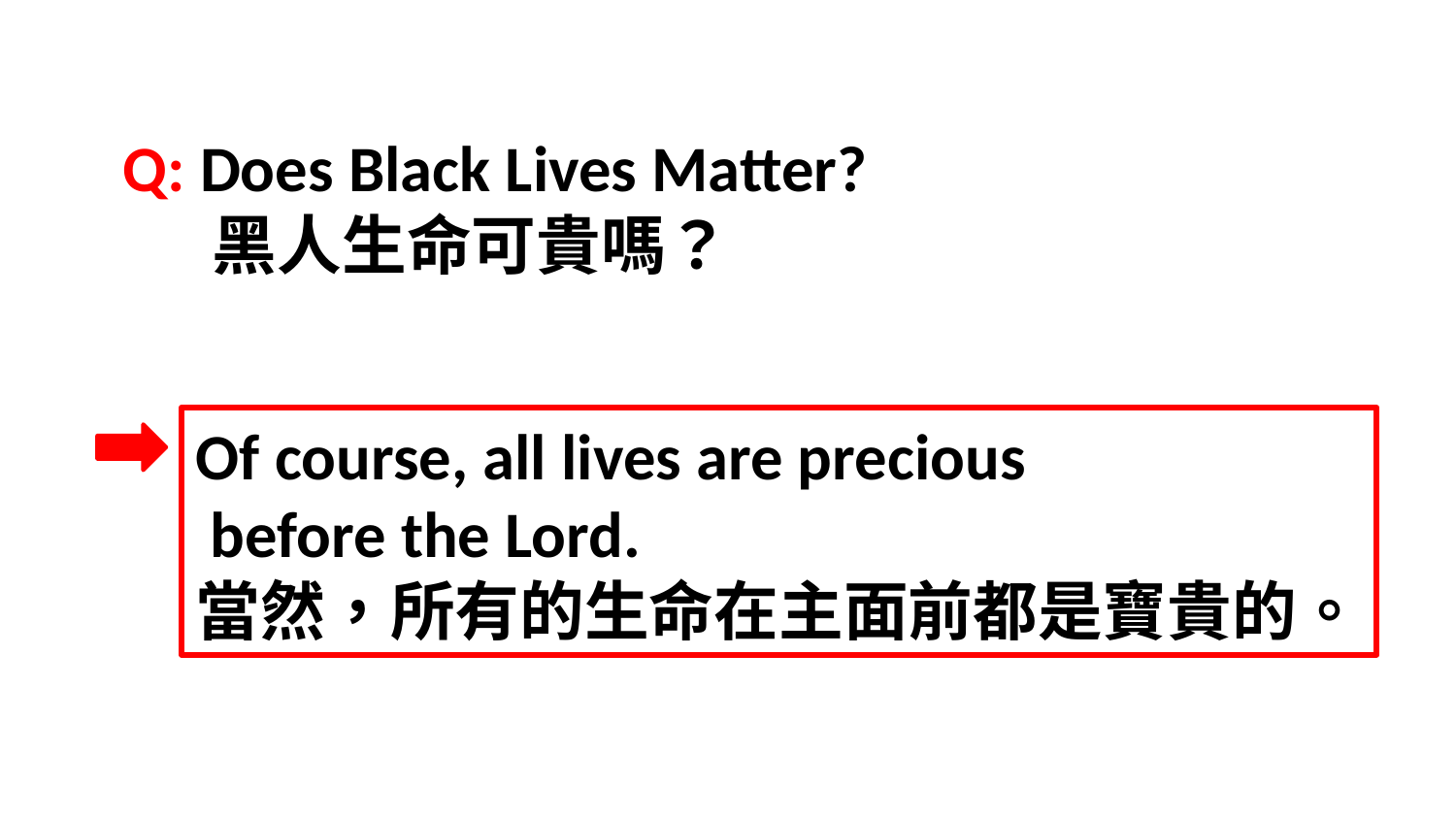

Q: Does Black Lives Matter?
     黑人生命可貴嗎？
Of course, all lives are precious
 before the Lord.
當然，所有的生命在主面前都是寶貴的。